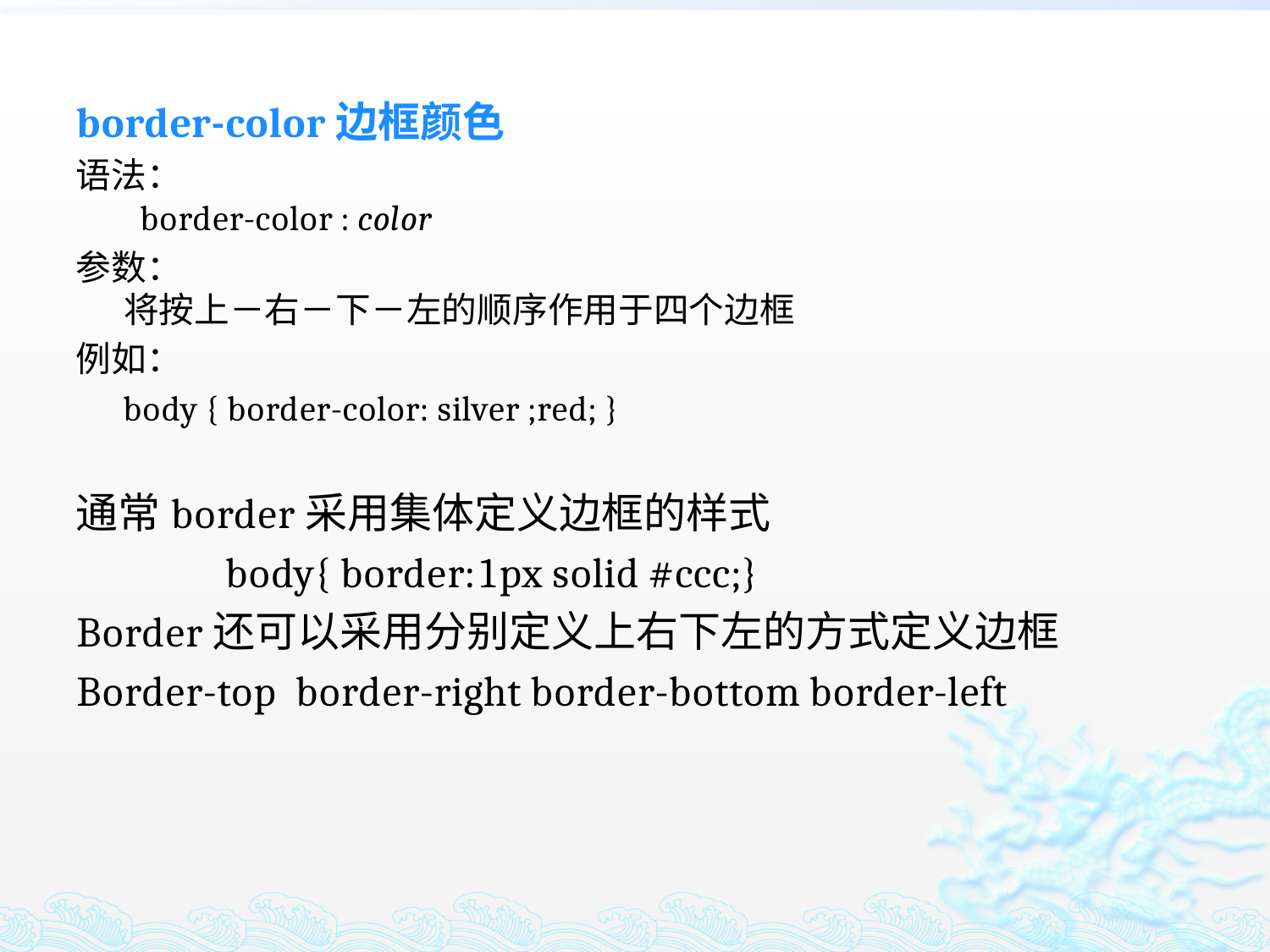

border-color边框颜色
语法：
 border-color : color
参数：
将按上－右－下－左的顺序作用于四个边框
例如：
      body { border-color: silver ;red; }

通常border采用集体定义边框的样式
                body{ border:1px solid #ccc;}
Border还可以采用分别定义上右下左的方式定义边框
Border-top  border-right border-bottom border-left